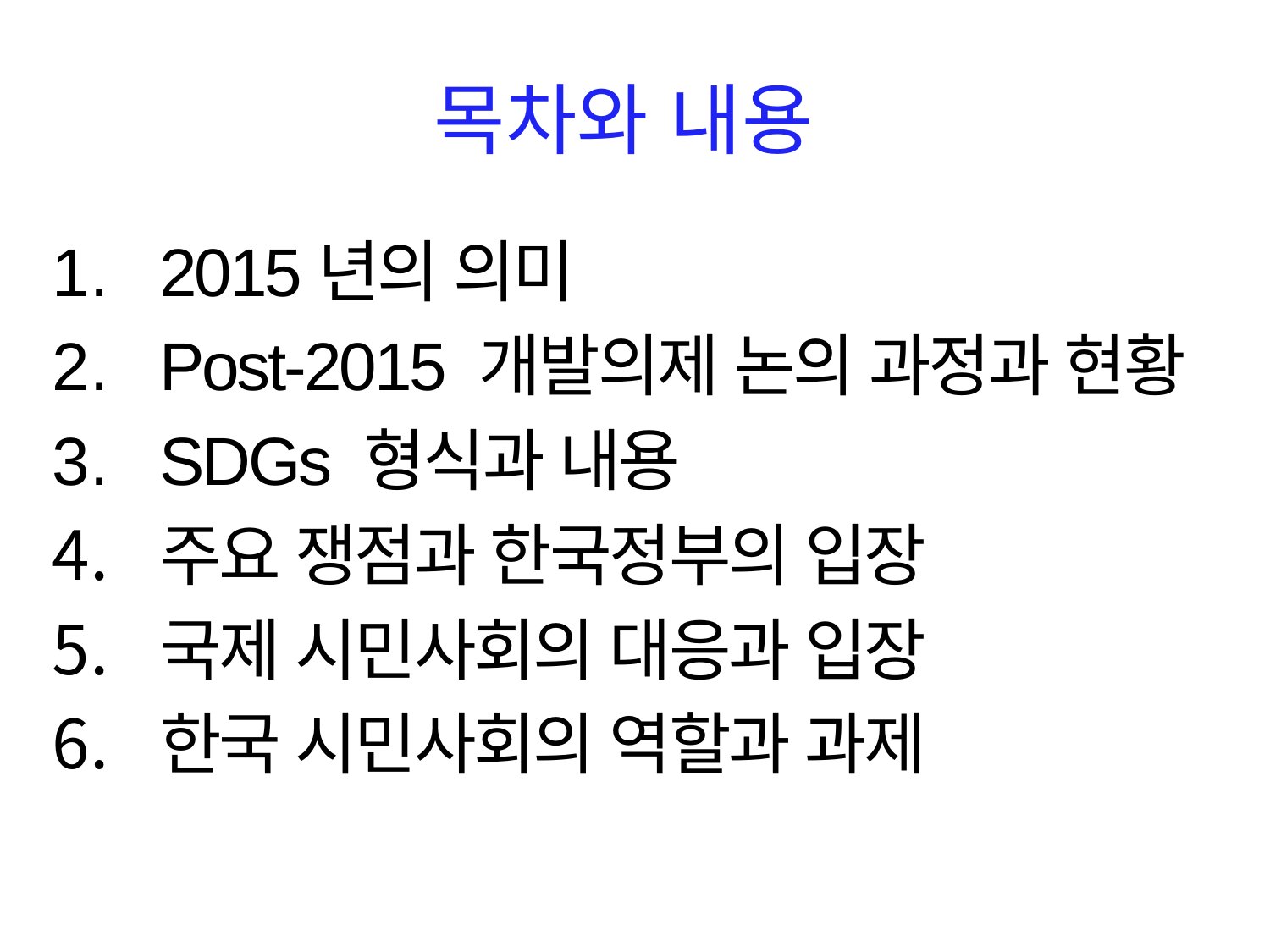

# 목차와 내용
2015년의 의미
Post-2015 개발의제 논의 과정과 현황
SDGs 형식과 내용
주요 쟁점과 한국정부의 입장
국제 시민사회의 대응과 입장
한국 시민사회의 역할과 과제